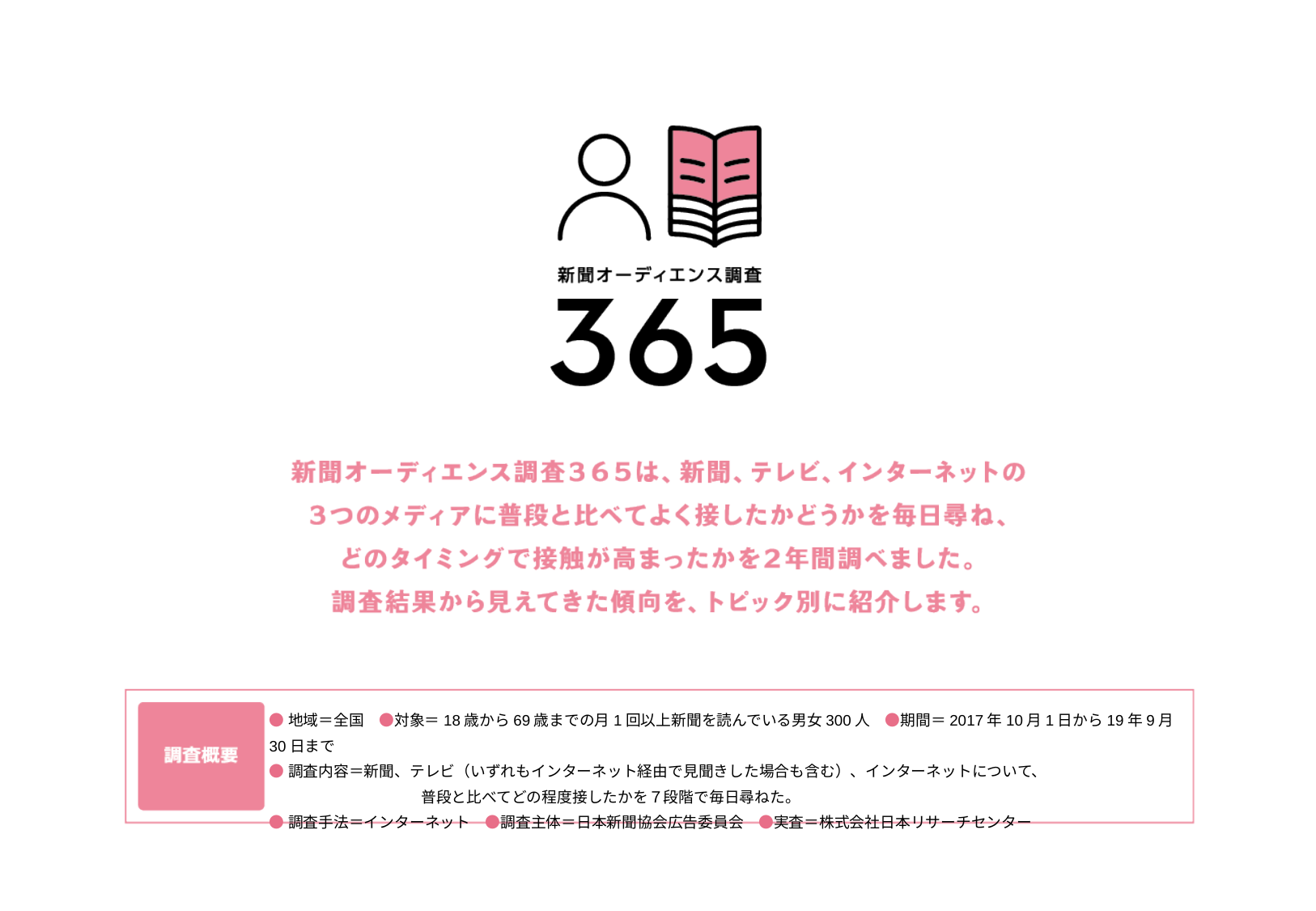

●地域＝全国　●対象＝18歳から69歳までの月1回以上新聞を読んでいる男女300人　●期間＝2017年10月1日から19年9月30日まで
●調査内容＝新聞、テレビ（いずれもインターネット経由で見聞きした場合も含む）、インターネットについて、
	　　普段と比べてどの程度接したかを７段階で毎日尋ねた。
●調査手法＝インターネット　●調査主体＝日本新聞協会広告委員会　●実査＝株式会社日本リサーチセンター